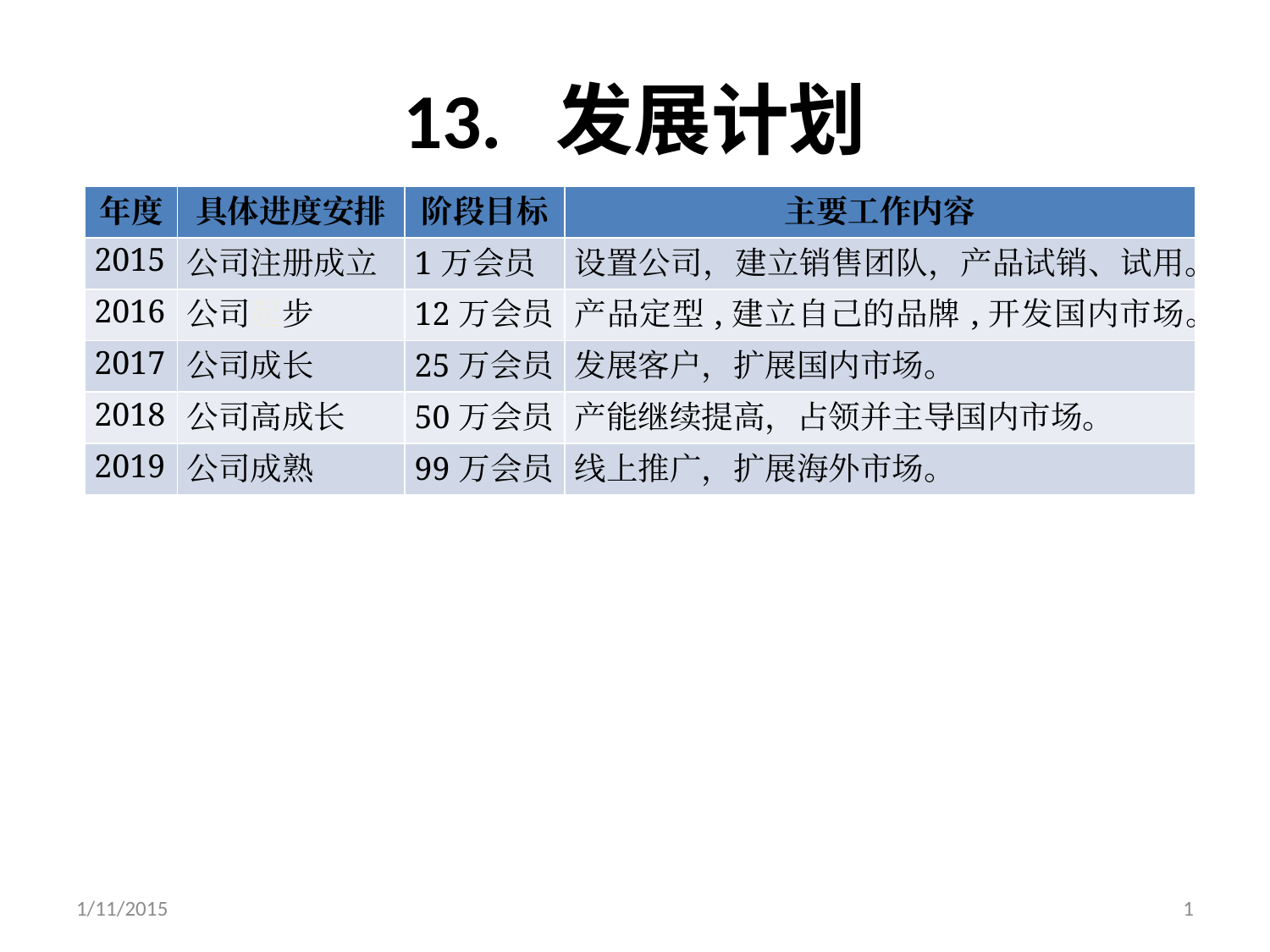

# 13.  发展计划
| 年度 | 具体进度安排 | 阶段目标 | 主要工作内容 |
| --- | --- | --- | --- |
| 2015 | 公司注册成立 | 1万会员 | 设置公司，建立销售团队，产品试销、试用。 |
| 2016 | 公司起步 | 12万会员 | 产品定型,建立自己的品牌,开发国内市场。 |
| 2017 | 公司成长 | 25万会员 | 发展客户，扩展国内市场。 |
| 2018 | 公司高成长 | 50万会员 | 产能继续提高，占领并主导国内市场。 |
| 2019 | 公司成熟 | 99万会员 | 线上推广，扩展海外市场。 |
1/11/2015
1